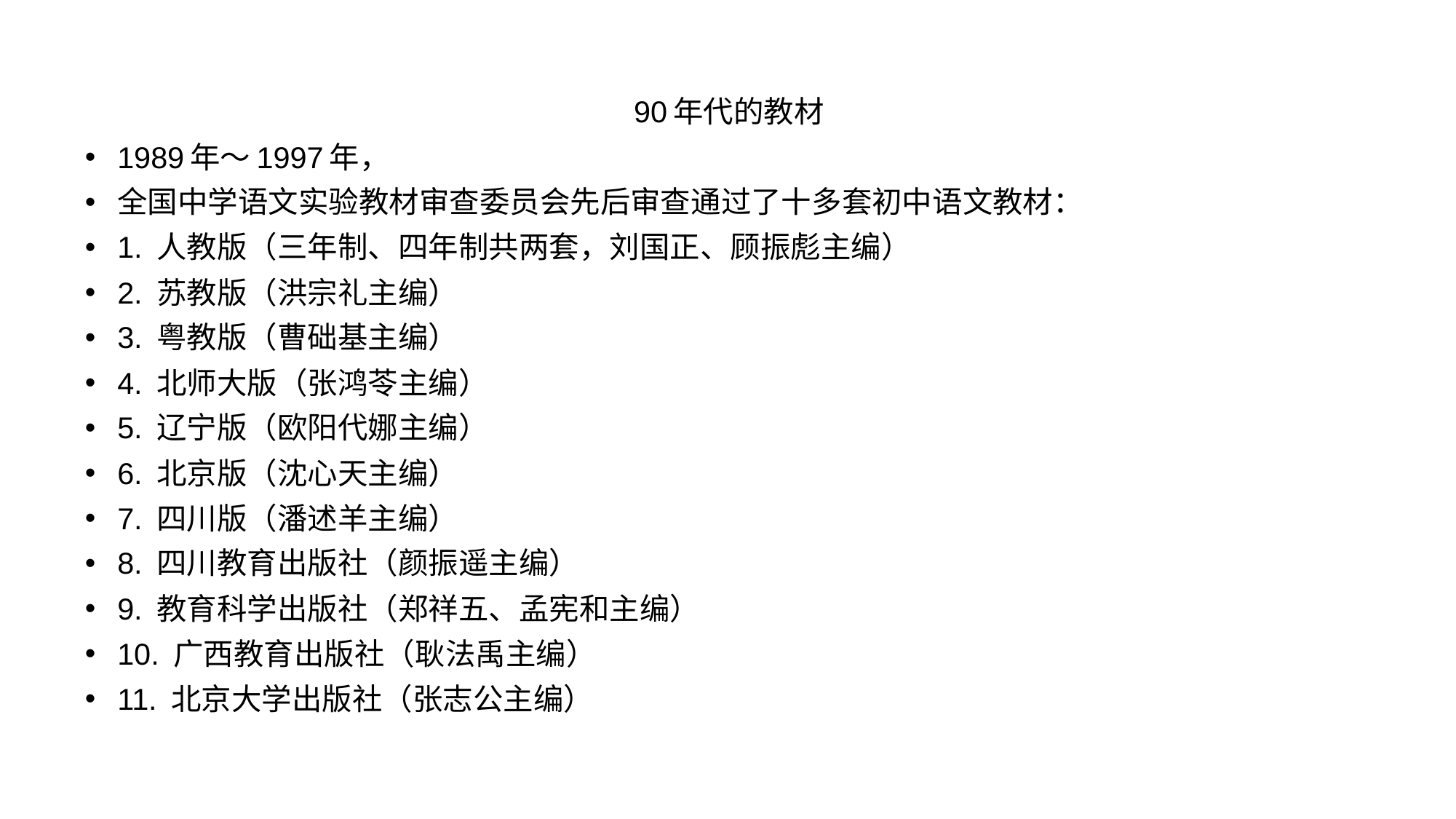

#
90年代的教材
1989年～1997年，
全国中学语文实验教材审查委员会先后审查通过了十多套初中语文教材：
1. 人教版（三年制、四年制共两套，刘国正、顾振彪主编）
2. 苏教版（洪宗礼主编）
3. 粤教版（曹础基主编）
4. 北师大版（张鸿苓主编）
5. 辽宁版（欧阳代娜主编）
6. 北京版（沈心天主编）
7. 四川版（潘述羊主编）
8. 四川教育出版社（颜振遥主编）
9. 教育科学出版社（郑祥五、孟宪和主编）
10. 广西教育出版社（耿法禹主编）
11. 北京大学出版社（张志公主编）